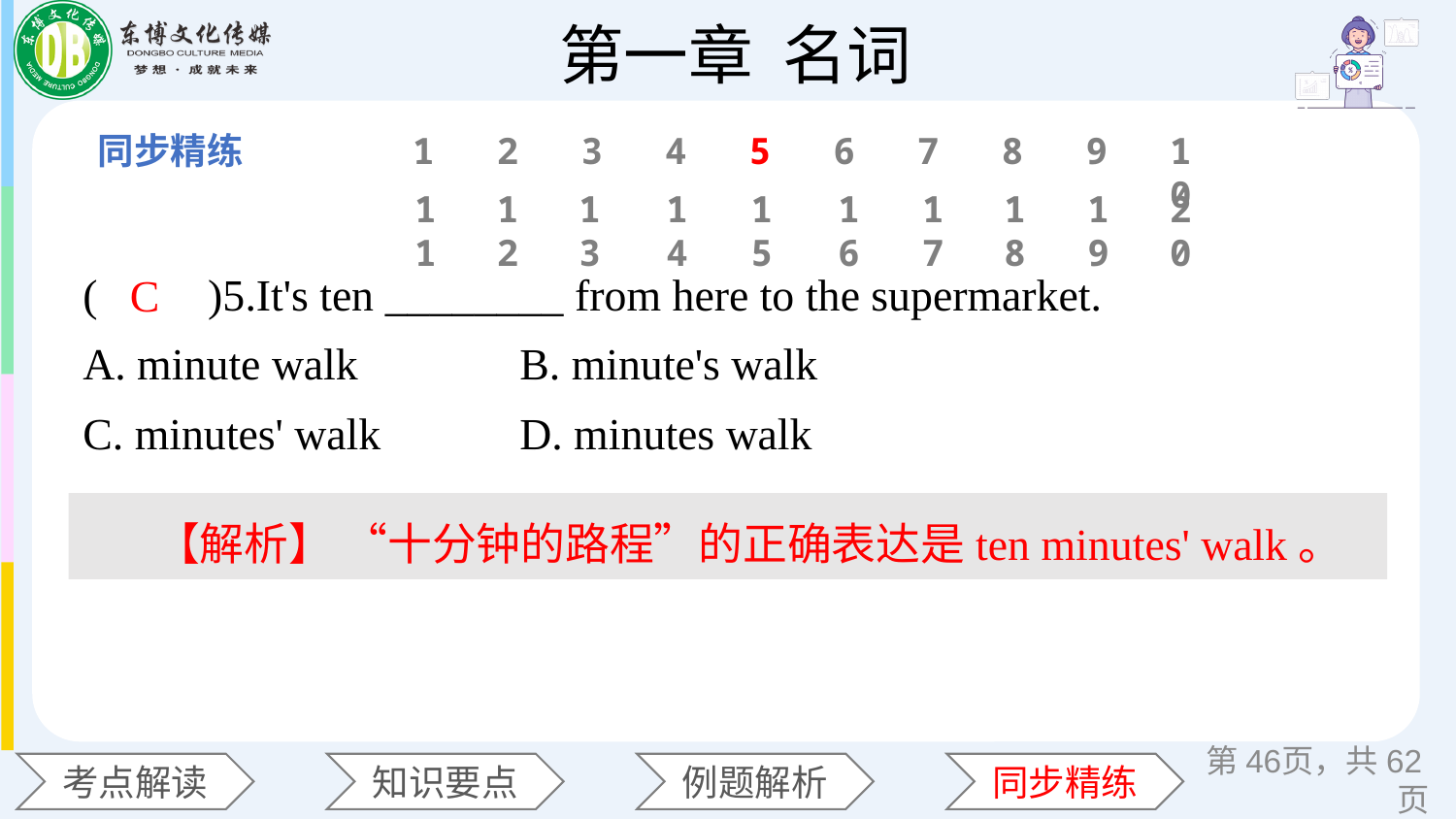

1
2
3
4
5
6
7
8
9
10
11
12
13
14
15
16
17
18
19
20
(　　)5.It's ten ________ from here to the supermarket.
A. minute walk    	B. minute's walk
C. minutes' walk    	D. minutes walk
C
【解析】 “十分钟的路程”的正确表达是ten minutes' walk。
第46页，共62页